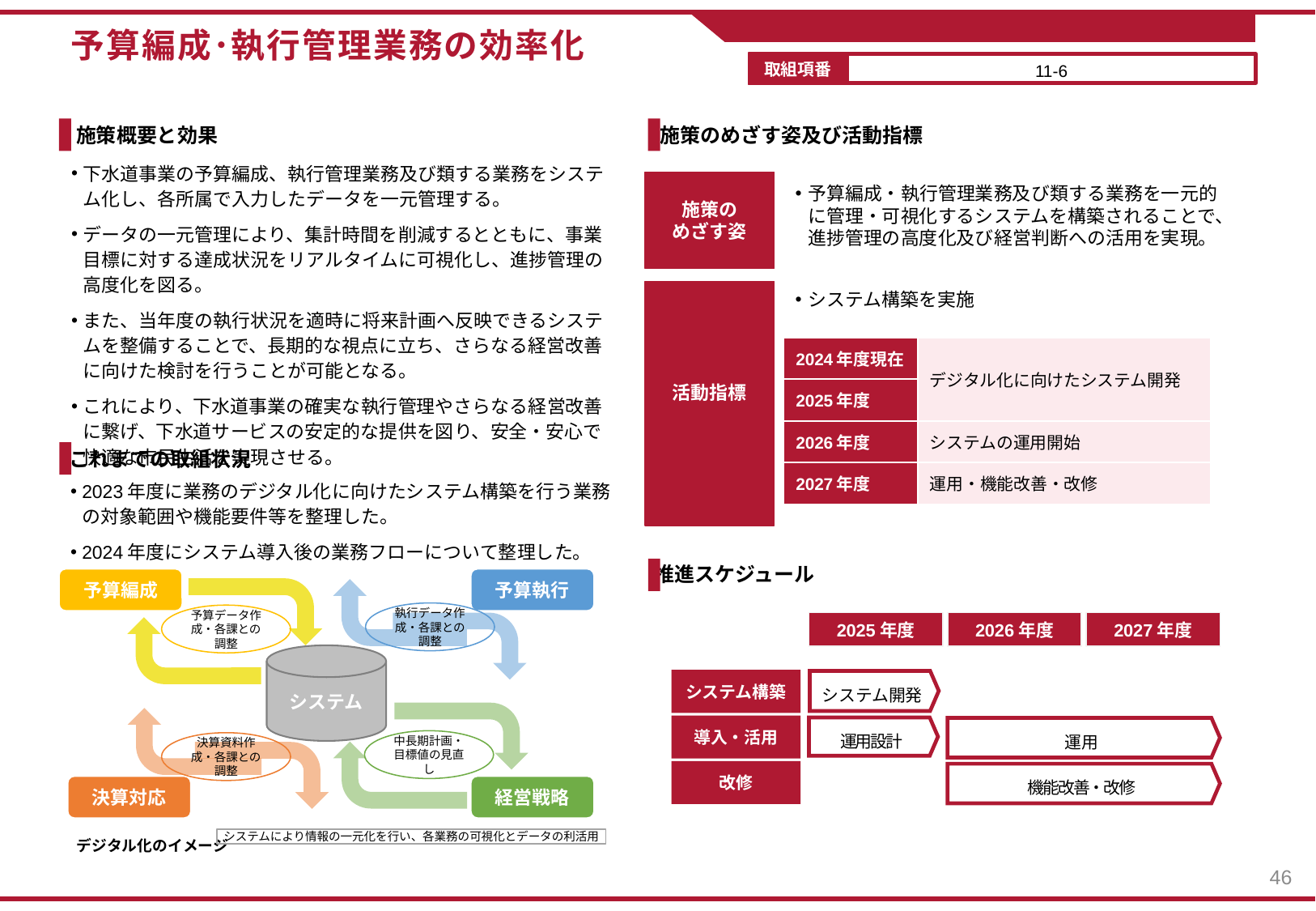

予算編成･執行管理業務の効率化
取組項番
11-6
下水道事業の予算編成、執行管理業務及び類する業務をシステム化し、各所属で入力したデータを一元管理する。
データの一元管理により、集計時間を削減するとともに、事業目標に対する達成状況をリアルタイムに可視化し、進捗管理の高度化を図る。
また、当年度の執行状況を適時に将来計画へ反映できるシステムを整備することで、長期的な視点に立ち、さらなる経営改善に向けた検討を行うことが可能となる。
これにより、下水道事業の確実な執行管理やさらなる経営改善に繋げ、下水道サービスの安定的な提供を図り、安全・安心で快適な市民生活を実現させる。
施策の
めざす姿
予算編成・執行管理業務及び類する業務を一元的に管理・可視化するシステムを構築されることで、進捗管理の高度化及び経営判断への活用を実現。
活動指標

システム構築を実施
| 2024年度現在 | デジタル化に向けたシステム開発 |
| --- | --- |
| 2025年度 |  |
| 2026年度 | システムの運用開始 |
| 2027年度 | 運用・機能改善・改修 |

これまでの取組状況
2023年度に業務のデジタル化に向けたシステム構築を行う業務の対象範囲や機能要件等を整理した。
2024年度にシステム導入後の業務フローについて整理した。

推進スケジュール
予算編成
予算執行

執行データ作成・各課との調整
予算データ作成・各課との調整
2025年度
2026年度
2027年度
システム
システム構築
システム開発

導入・活用
運用設計
運用
中長期計画・目標値の見直し
決算資料作成・各課との調整
改修
機能改善・改修
決算対応
経営戦略
システムにより情報の一元化を行い、各業務の可視化とデータの利活用
デジタル化のイメージ
46